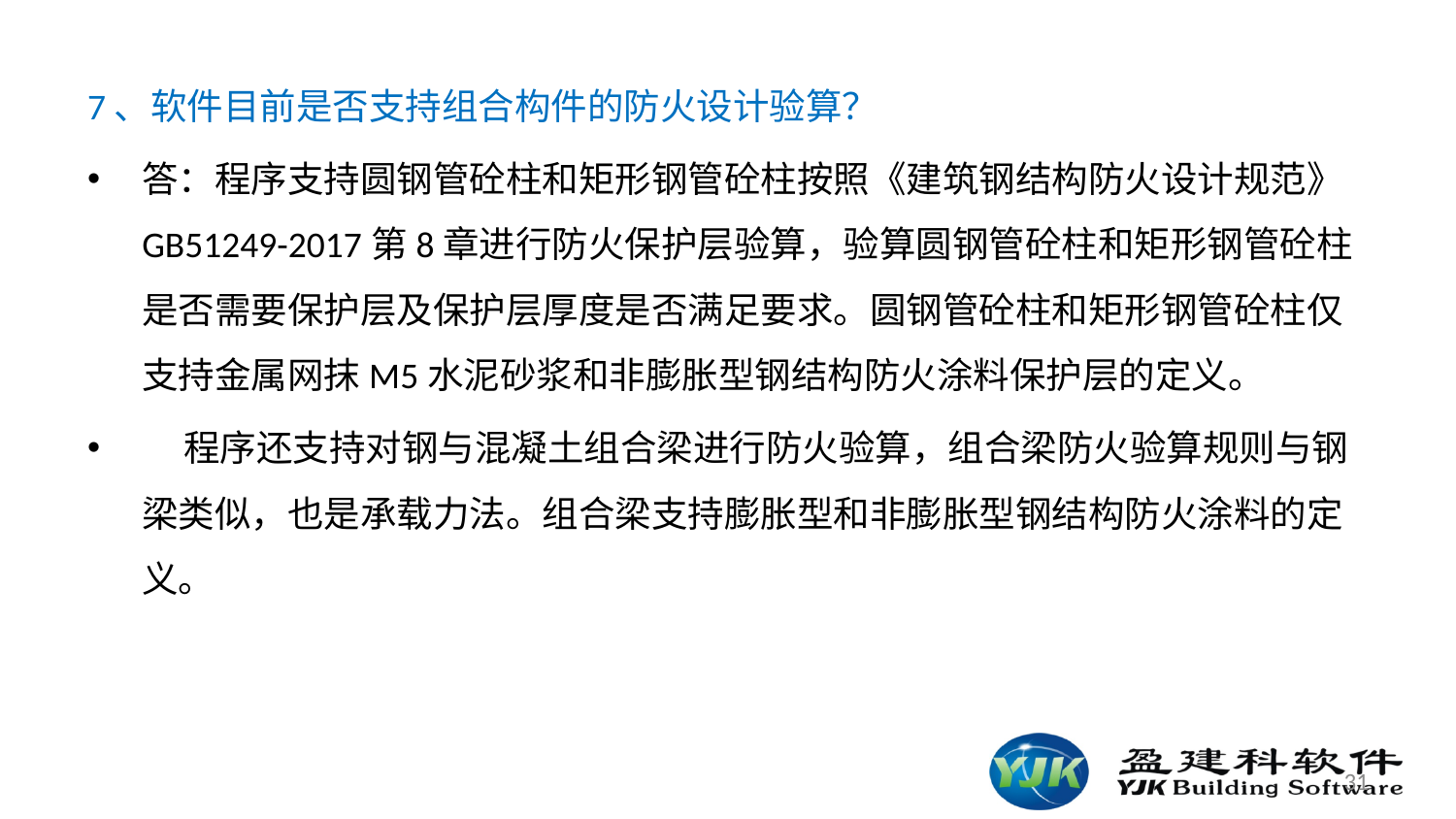

7、软件目前是否支持组合构件的防火设计验算？
答：程序支持圆钢管砼柱和矩形钢管砼柱按照《建筑钢结构防火设计规范》GB51249-2017第8章进行防火保护层验算，验算圆钢管砼柱和矩形钢管砼柱是否需要保护层及保护层厚度是否满足要求。圆钢管砼柱和矩形钢管砼柱仅支持金属网抹M5水泥砂浆和非膨胀型钢结构防火涂料保护层的定义。
    程序还支持对钢与混凝土组合梁进行防火验算，组合梁防火验算规则与钢梁类似，也是承载力法。组合梁支持膨胀型和非膨胀型钢结构防火涂料的定义。

31